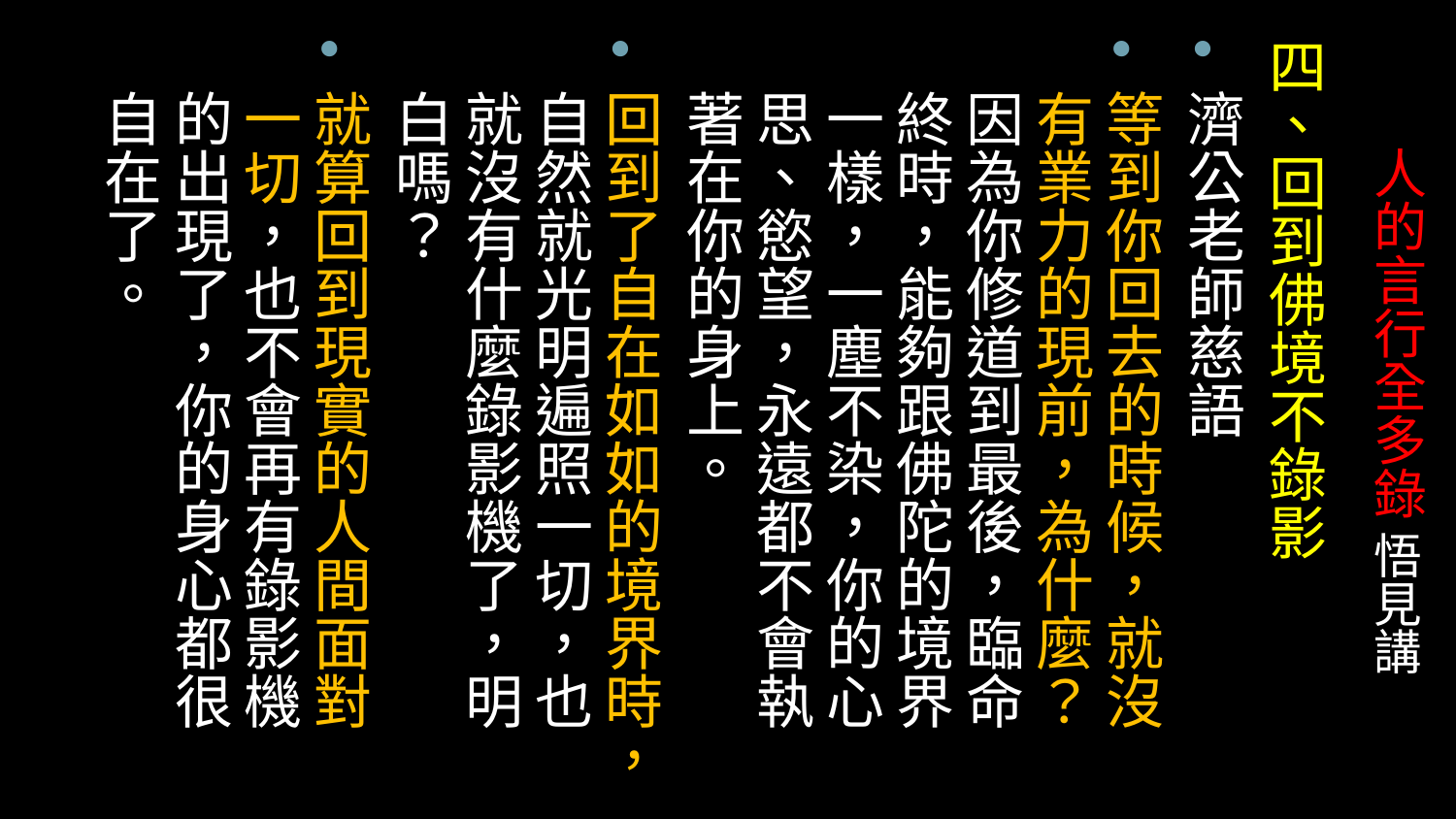

四、回到佛境不錄影
濟公老師慈語
等到你回去的時候，就沒有業力的現前，為什麼？因為你修道到最後，臨命終時，能夠跟佛陀的境界一樣，一塵不染，你的心思、慾望，永遠都不會執著在你的身上。
回到了自在如如的境界時，自然就光明遍照一切，也就沒有什麼錄影機了，明白嗎？
就算回到現實的人間面對一切，也不會再有錄影機的出現了，你的身心都很自在了。

# 人的言行全多錄 悟見講